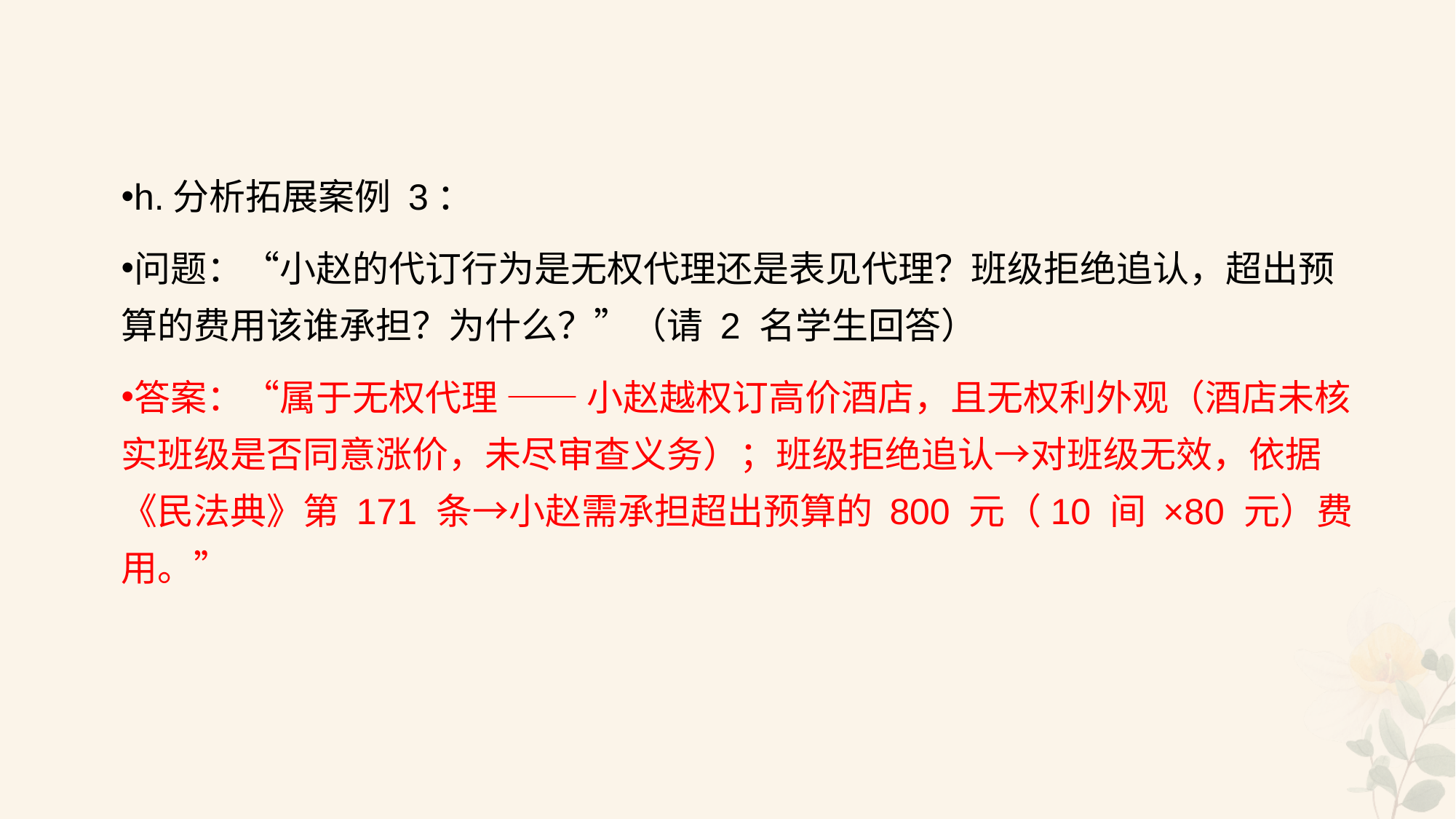

#
h.分析拓展案例 3：
问题：“小赵的代订行为是无权代理还是表见代理？班级拒绝追认，超出预算的费用该谁承担？为什么？”（请 2 名学生回答）
答案：“属于无权代理 —— 小赵越权订高价酒店，且无权利外观（酒店未核实班级是否同意涨价，未尽审查义务）；班级拒绝追认→对班级无效，依据《民法典》第 171 条→小赵需承担超出预算的 800 元（10 间 ×80 元）费用。”